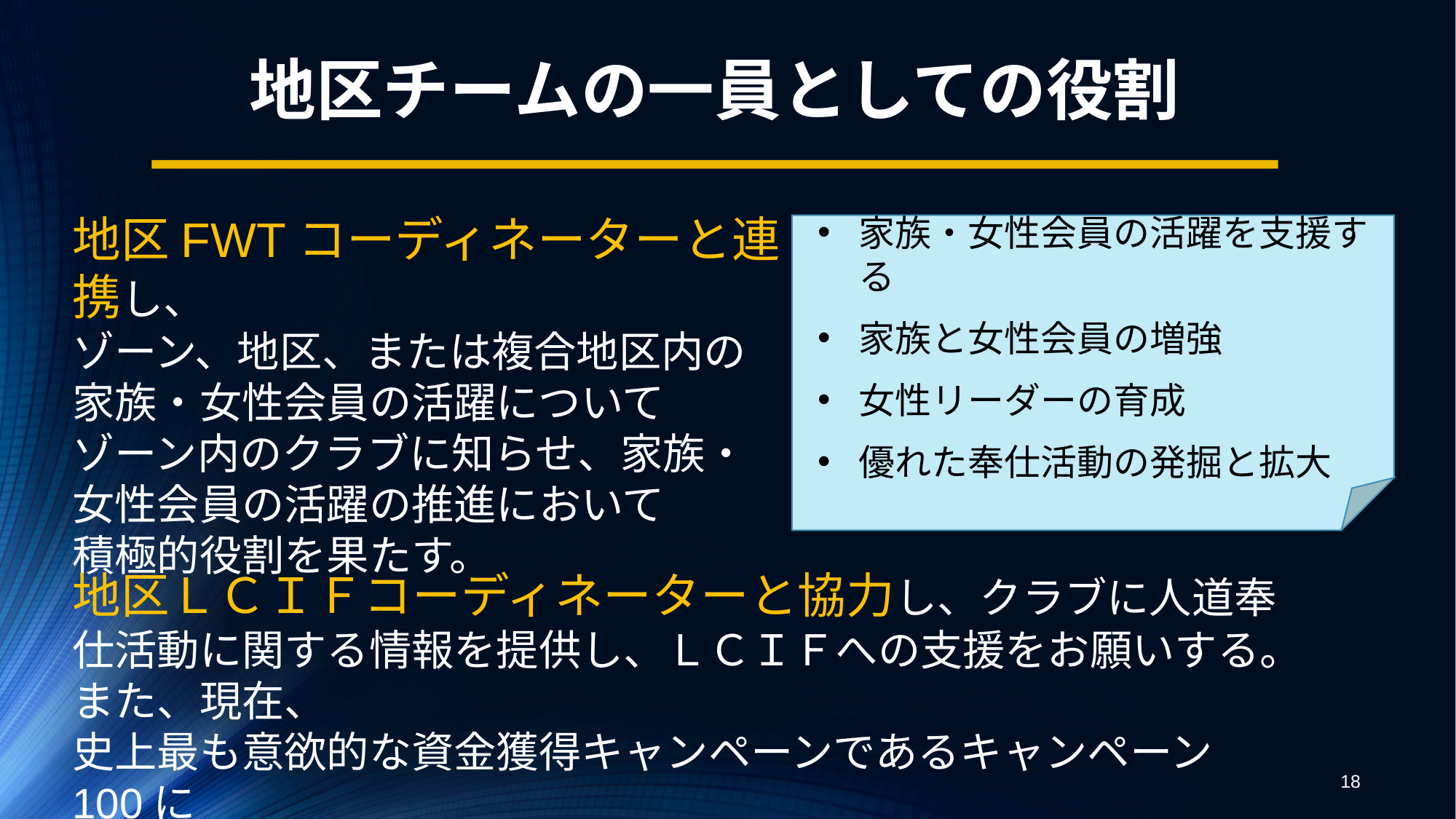

地区チームの一員としての役割

地区FWTコーディネーターと連携し、
ゾーン、地区、または複合地区内の
家族・女性会員の活躍について
ゾーン内のクラブに知らせ、家族・
女性会員の活躍の推進において
積極的役割を果たす。
家族・女性会員の活躍を支援する
家族と女性会員の増強
女性リーダーの育成
優れた奉仕活動の発掘と拡大
地区ＬＣＩＦコーディネーターと協力し、クラブに人道奉仕活動に関する情報を提供し、ＬＣＩＦへの支援をお願いする。また、現在、
史上最も意欲的な資金獲得キャンペーンであるキャンペーン100に
協力し、今後の世代に奉仕の力を与えることを目指す。
18